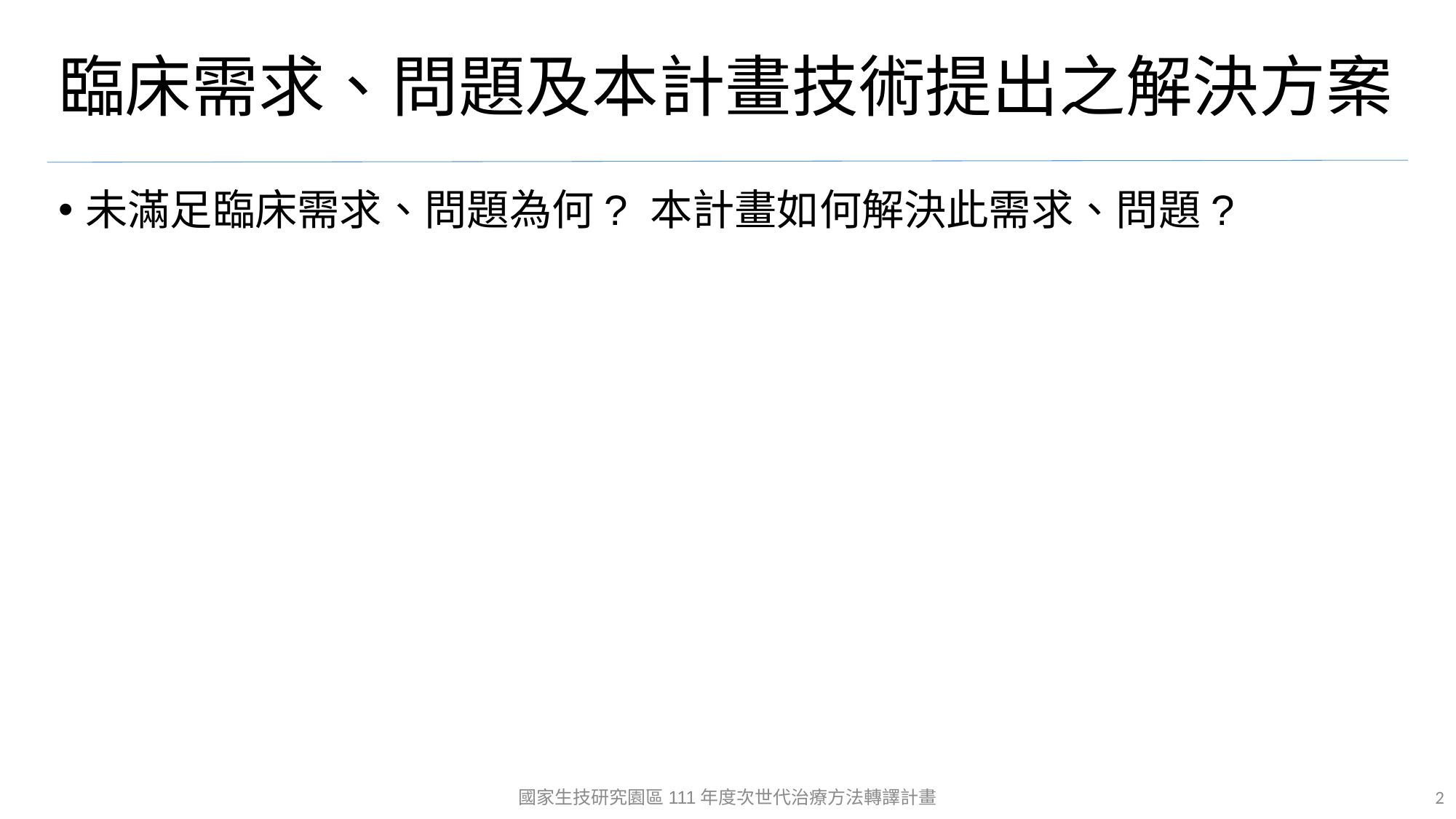

# 臨床需求、問題及本計畫技術提出之解決方案
未滿足臨床需求、問題為何? 本計畫如何解決此需求、問題?
國家生技研究園區111年度次世代治療方法轉譯計畫
2